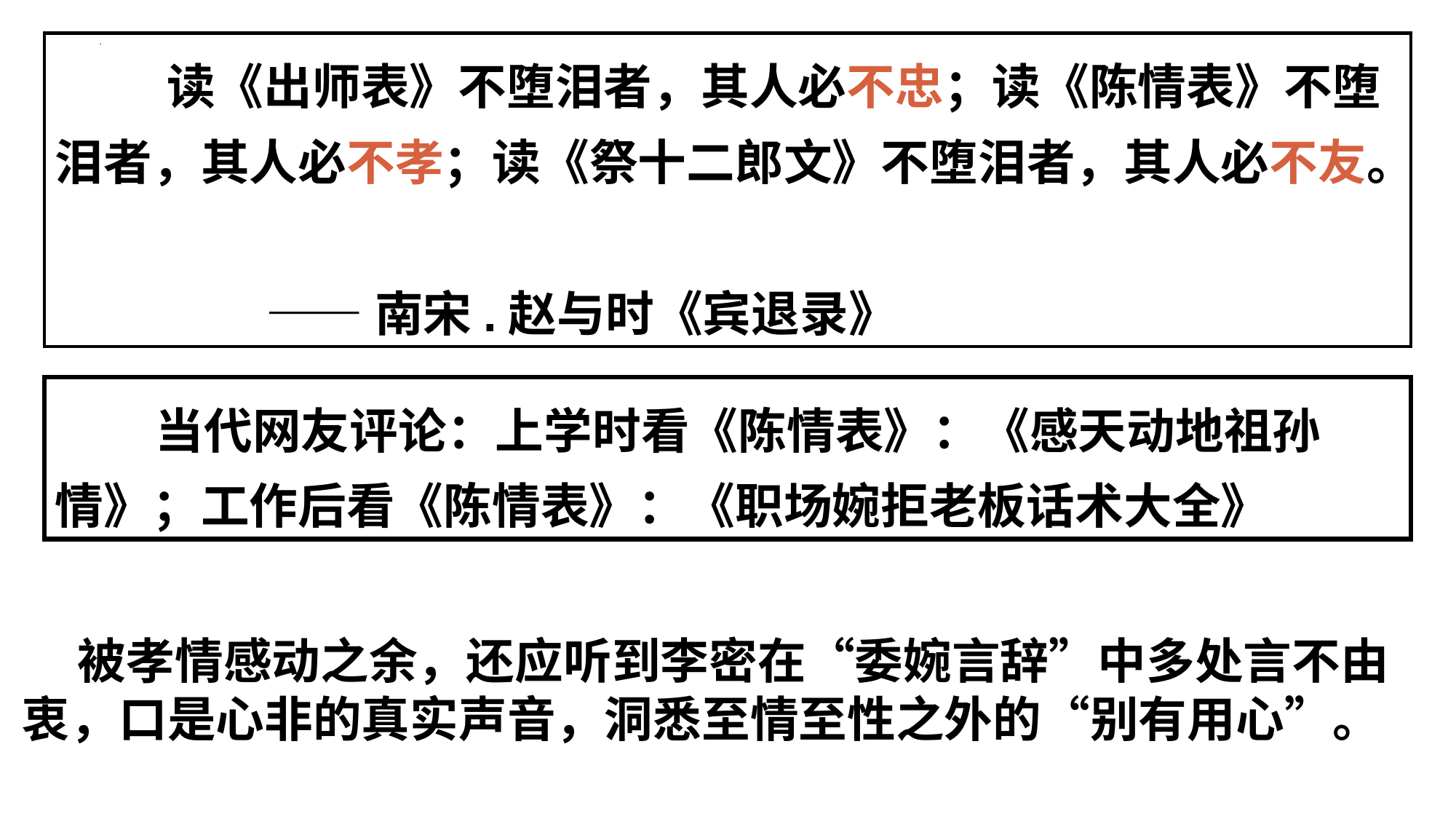

读《出师表》不堕泪者，其人必不忠；读《陈情表》不堕泪者，其人必不孝；读《祭十二郎文》不堕泪者，其人必不友。
                   ——南宋.赵与时《宾退录》
        当代网友评论：上学时看《陈情表》：《感天动地祖孙情》；工作后看《陈情表》：《职场婉拒老板话术大全》
    被孝情感动之余，还应听到李密在“委婉言辞”中多处言不由衷，口是心非的真实声音，洞悉至情至性之外的“别有用心”。